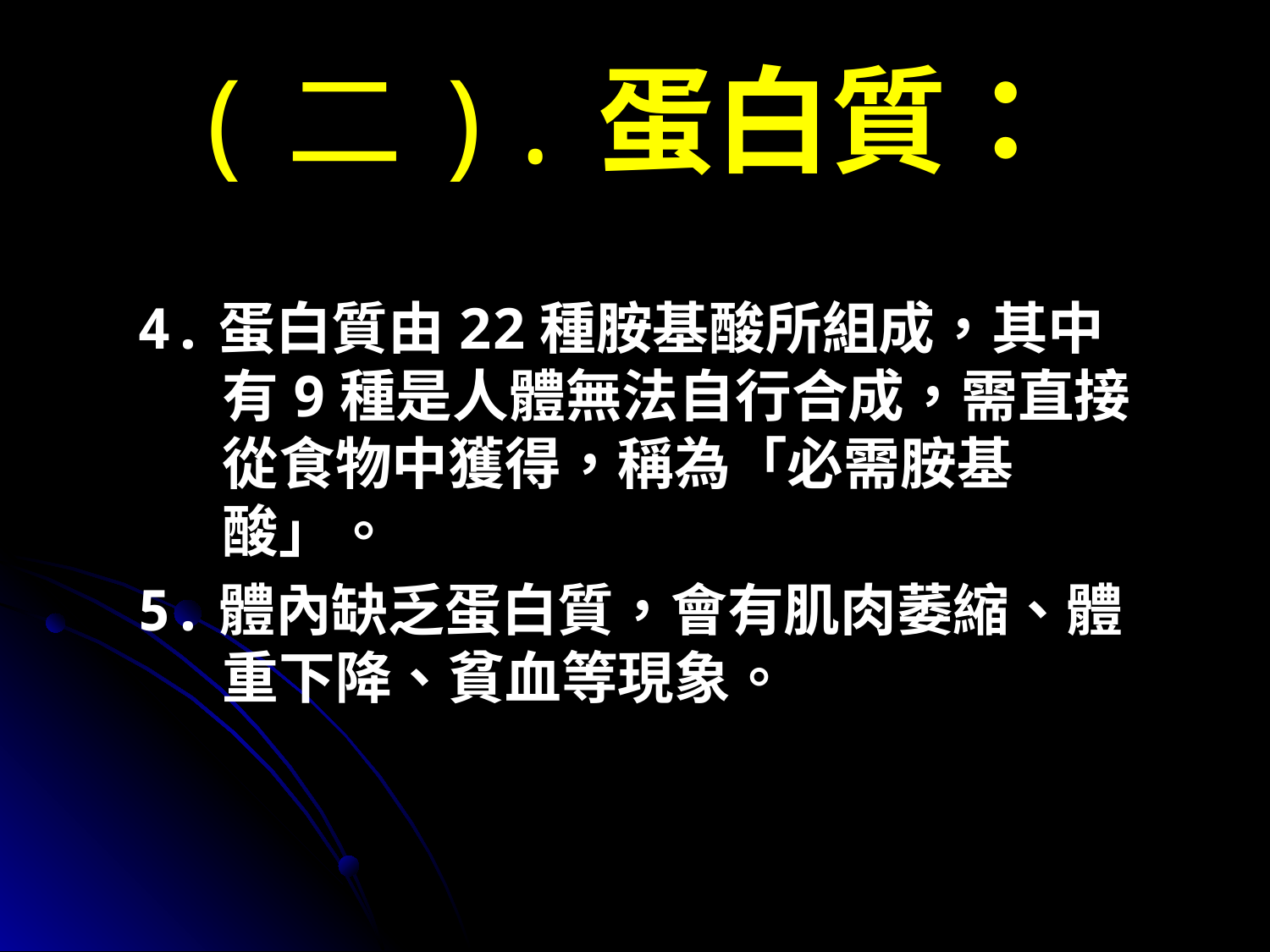

# (二).蛋白質：
4.蛋白質由22種胺基酸所組成，其中有9種是人體無法自行合成，需直接從食物中獲得，稱為「必需胺基酸」。
5.體內缺乏蛋白質，會有肌肉萎縮、體重下降、貧血等現象。